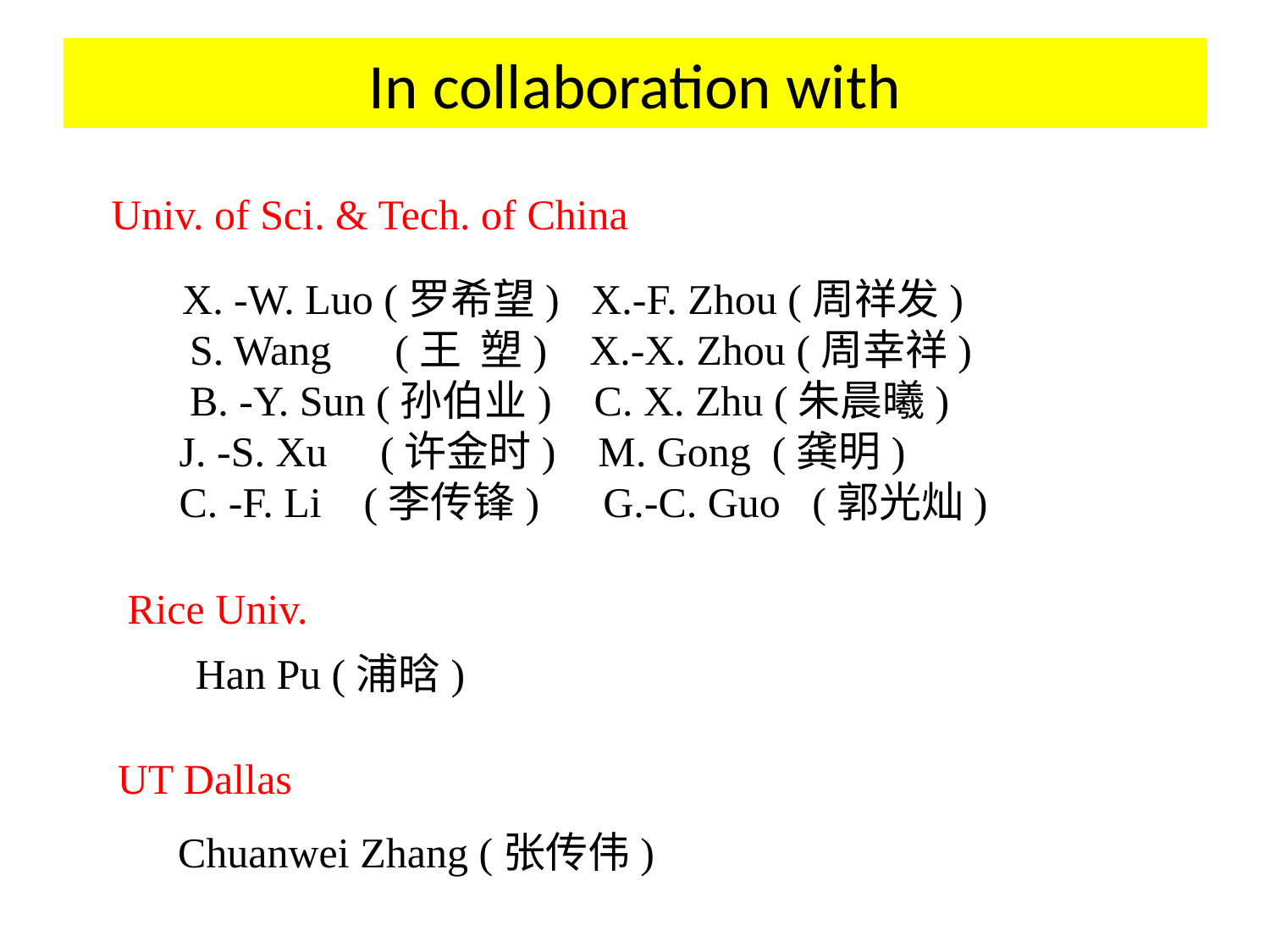

In collaboration with
Univ. of Sci. & Tech. of China
    X. -W. Luo (罗希望)   X.-F. Zhou (周祥发)
    S. Wang      (王  塑)    X.-X. Zhou (周幸祥)
    B. -Y. Sun (孙伯业)    C. X. Zhu (朱晨曦)
   J. -S. Xu     (许金时)    M. Gong  (龚明)
   C. -F. Li    (李传锋)      G.-C. Guo   (郭光灿)
Rice Univ.

 Han Pu (浦晗)
UT Dallas

 Chuanwei Zhang (张传伟)